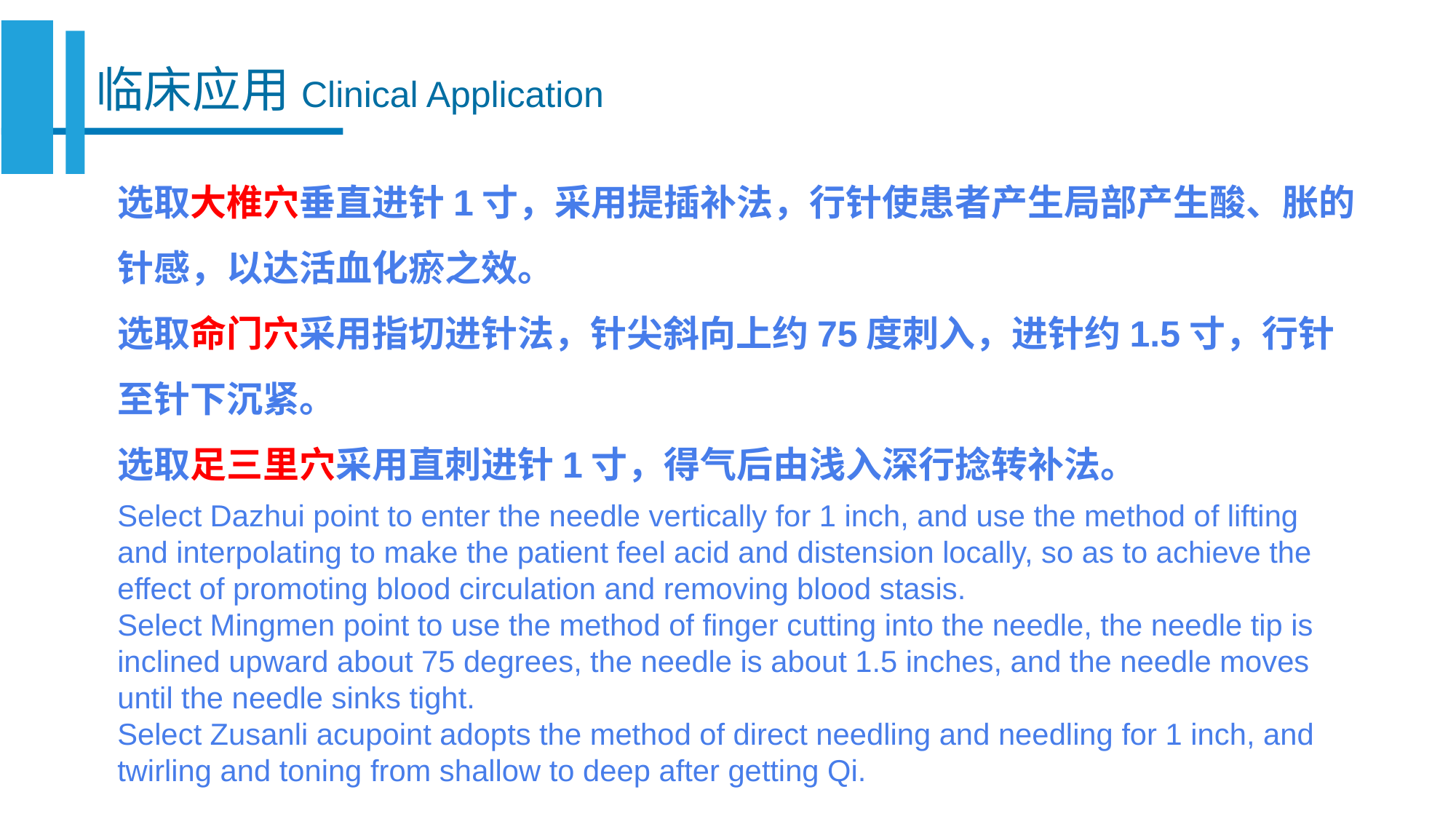

临床应用Clinical Application
选取大椎穴垂直进针1寸，采用提插补法，行针使患者产生局部产生酸、胀的针感，以达活血化瘀之效。
选取命门穴采用指切进针法，针尖斜向上约75度刺入，进针约1.5寸，行针至针下沉紧。
选取足三里穴采用直刺进针1寸，得气后由浅入深行捻转补法。
Select Dazhui point to enter the needle vertically for 1 inch, and use the method of lifting and interpolating to make the patient feel acid and distension locally, so as to achieve the effect of promoting blood circulation and removing blood stasis.
Select Mingmen point to use the method of finger cutting into the needle, the needle tip is inclined upward about 75 degrees, the needle is about 1.5 inches, and the needle moves until the needle sinks tight.
Select Zusanli acupoint adopts the method of direct needling and needling for 1 inch, and twirling and toning from shallow to deep after getting Qi.